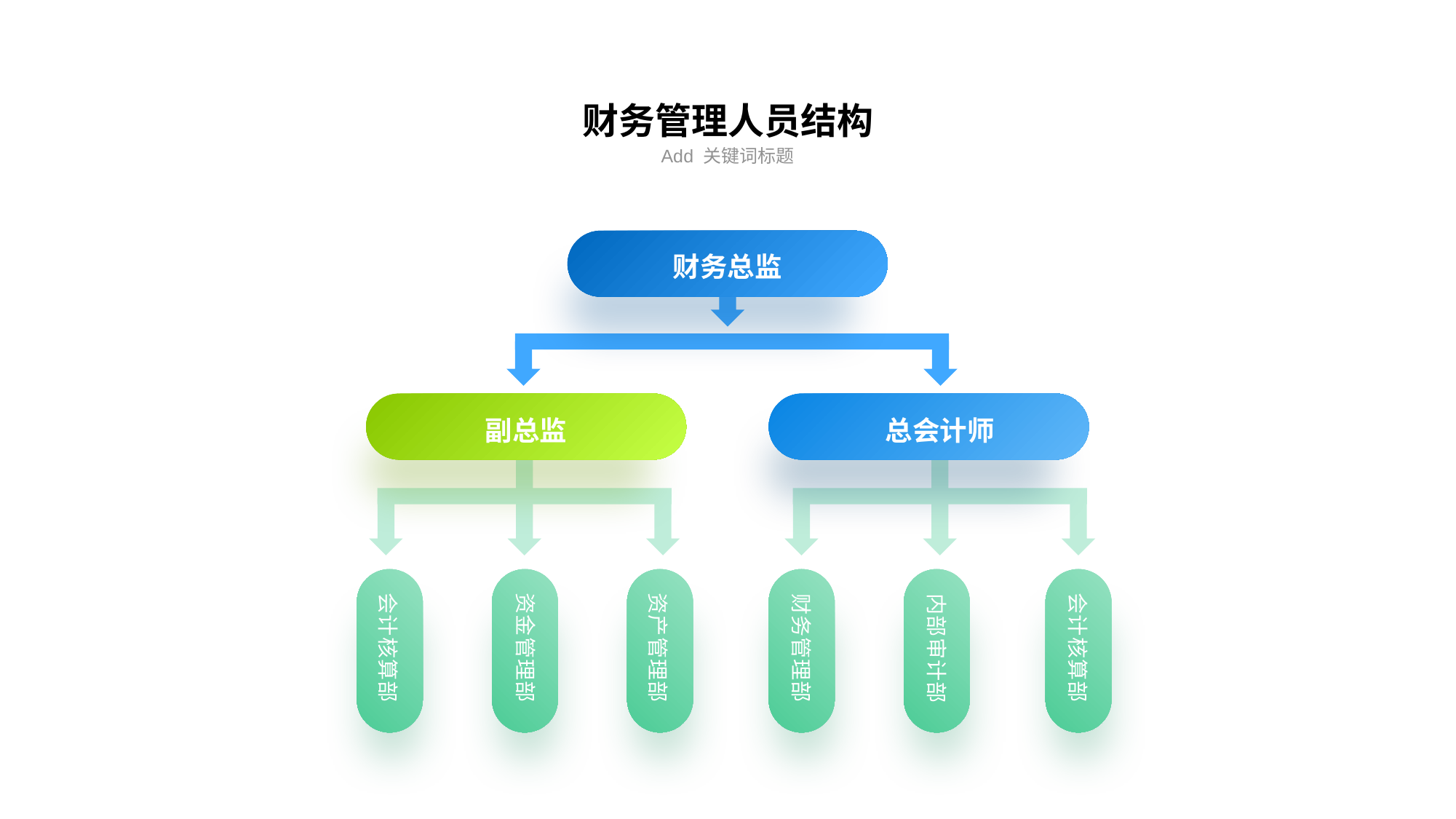

财务管理人员结构

Add 关键词标题

财务总监

副总监
总会计师

会计核算部
资金管理部
资产管理部
会计核算部
财务管理部
内部审计部